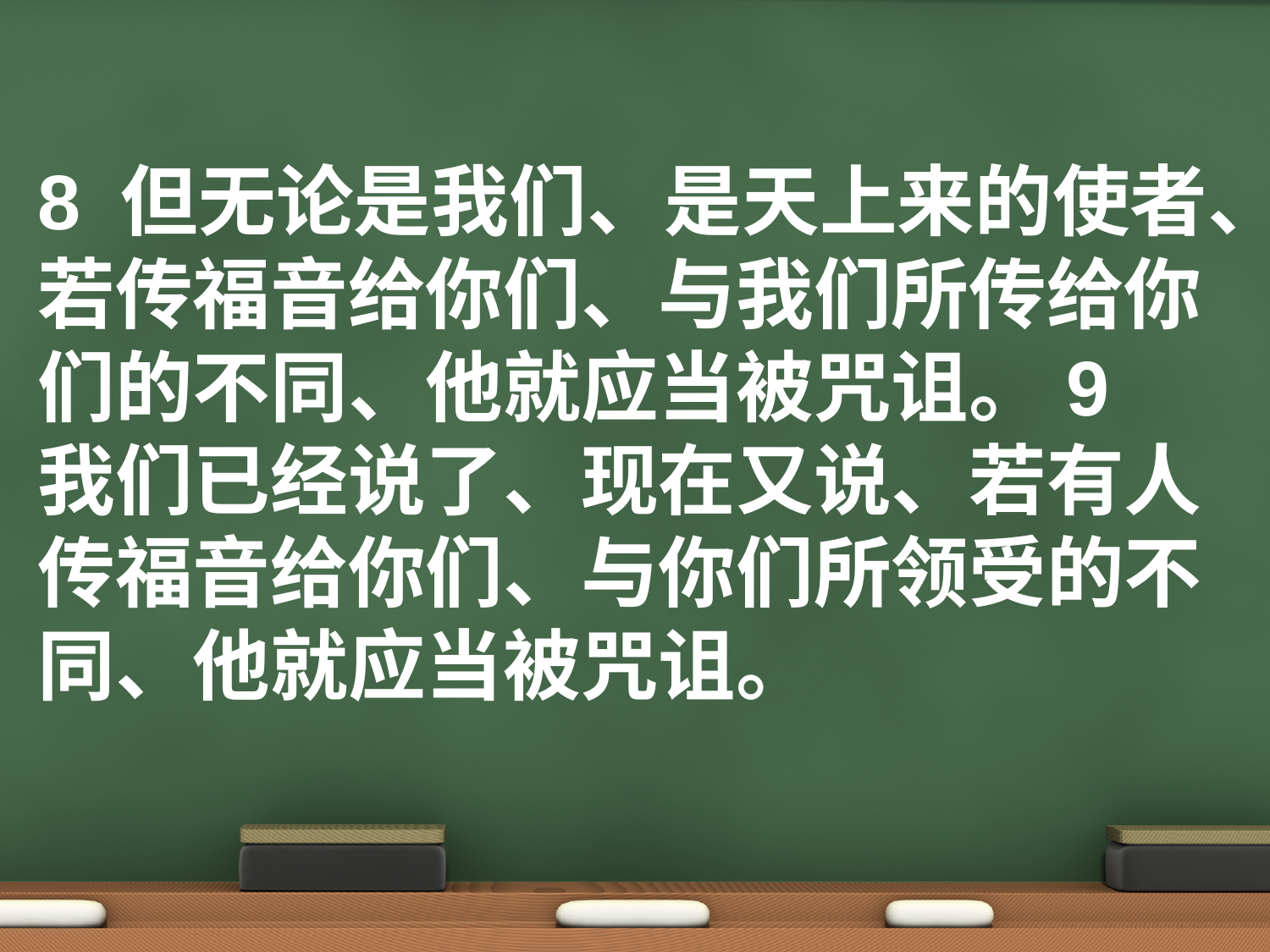

8 但无论是我们、是天上来的使者、若传福音给你们、与我们所传给你们的不同、他就应当被咒诅。9 我们已经说了、现在又说、若有人传福音给你们、与你们所领受的不同、他就应当被咒诅。